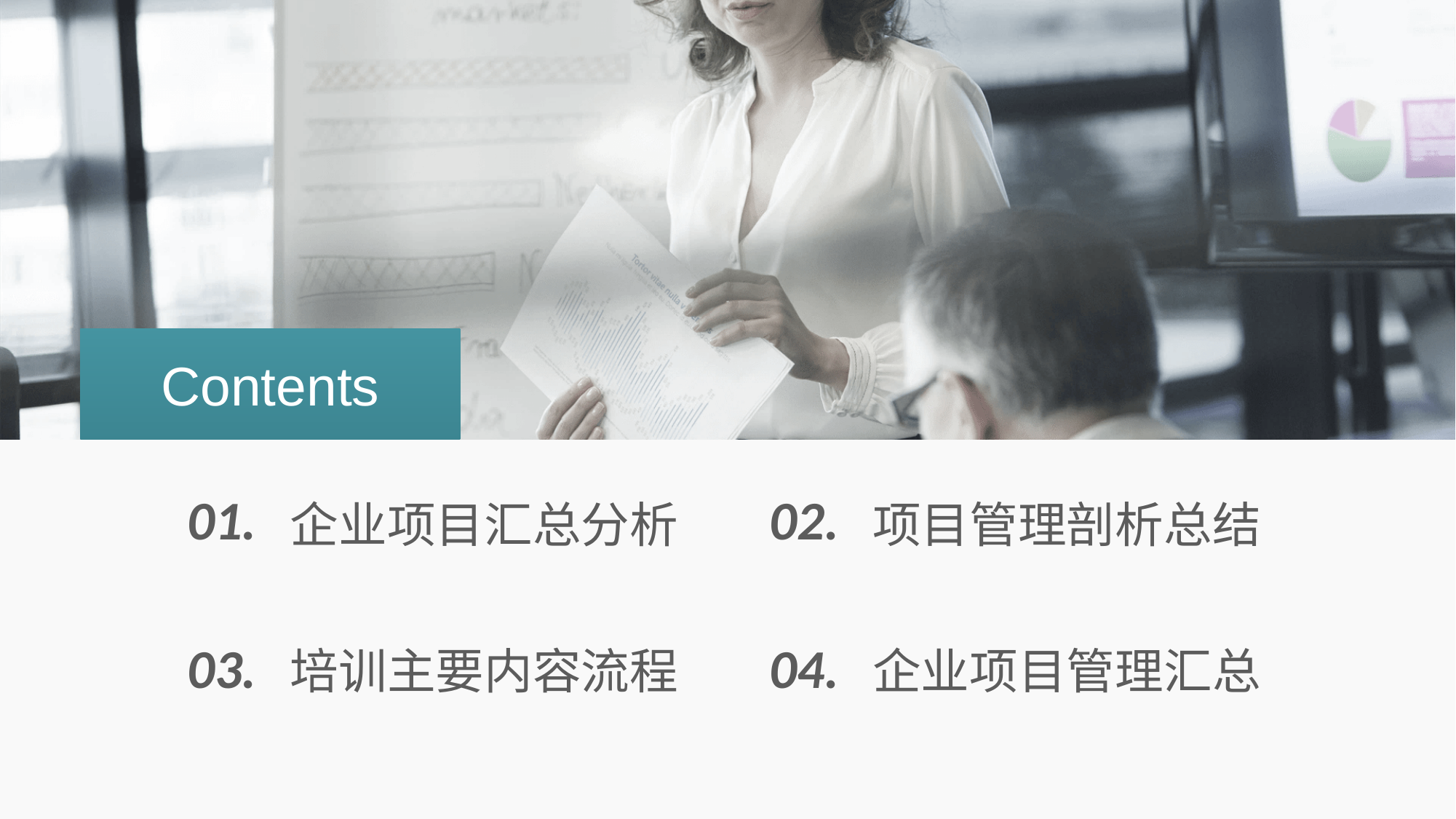

#
Contents
01.
02.
企业项目汇总分析
项目管理剖析总结
03.
04.
培训主要内容流程
企业项目管理汇总